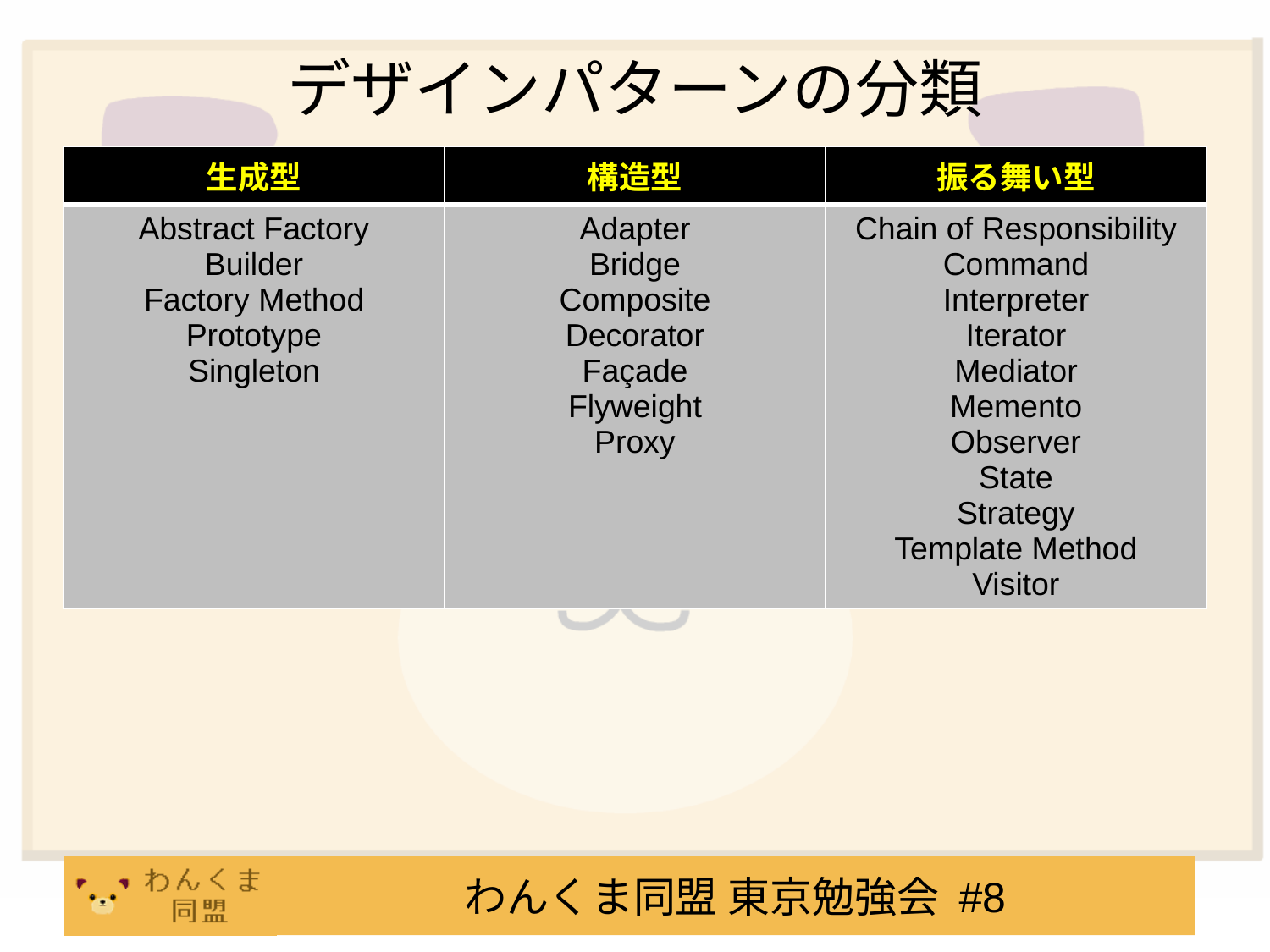

# デザインパターンの分類
| 生成型 | 構造型 | 振る舞い型 |
| --- | --- | --- |
| Abstract Factory Builder Factory Method Prototype Singleton | Adapter Bridge Composite Decorator Façade Flyweight Proxy | Chain of Responsibility Command Interpreter Iterator Mediator Memento Observer State Strategy Template Method Visitor |